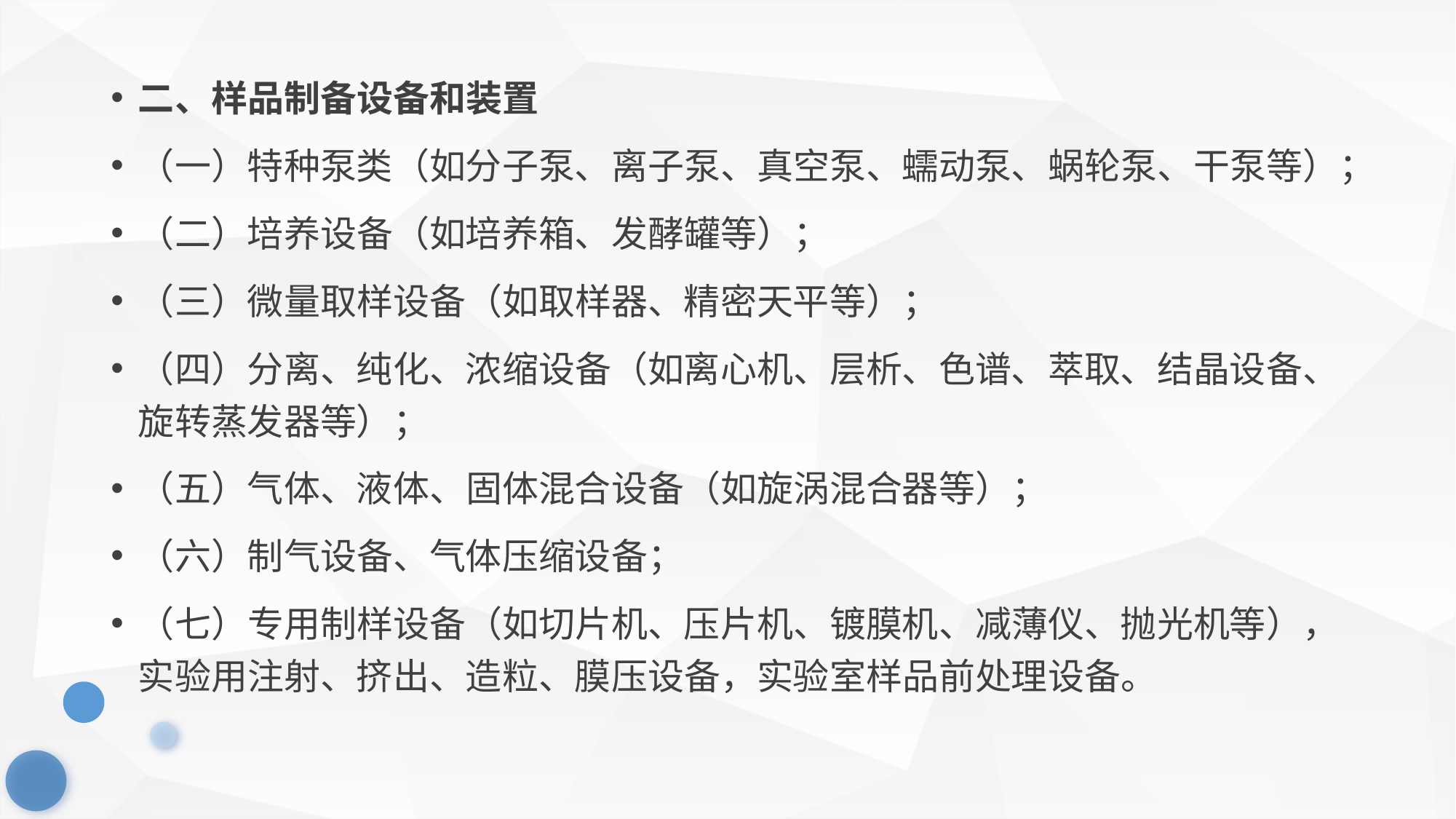

二、样品制备设备和装置
（一）特种泵类（如分子泵、离子泵、真空泵、蠕动泵、蜗轮泵、干泵等）；
（二）培养设备（如培养箱、发酵罐等）；
（三）微量取样设备（如取样器、精密天平等）；
（四）分离、纯化、浓缩设备（如离心机、层析、色谱、萃取、结晶设备、旋转蒸发器等）；
（五）气体、液体、固体混合设备（如旋涡混合器等）；
（六）制气设备、气体压缩设备；
（七）专用制样设备（如切片机、压片机、镀膜机、减薄仪、抛光机等），实验用注射、挤出、造粒、膜压设备，实验室样品前处理设备。